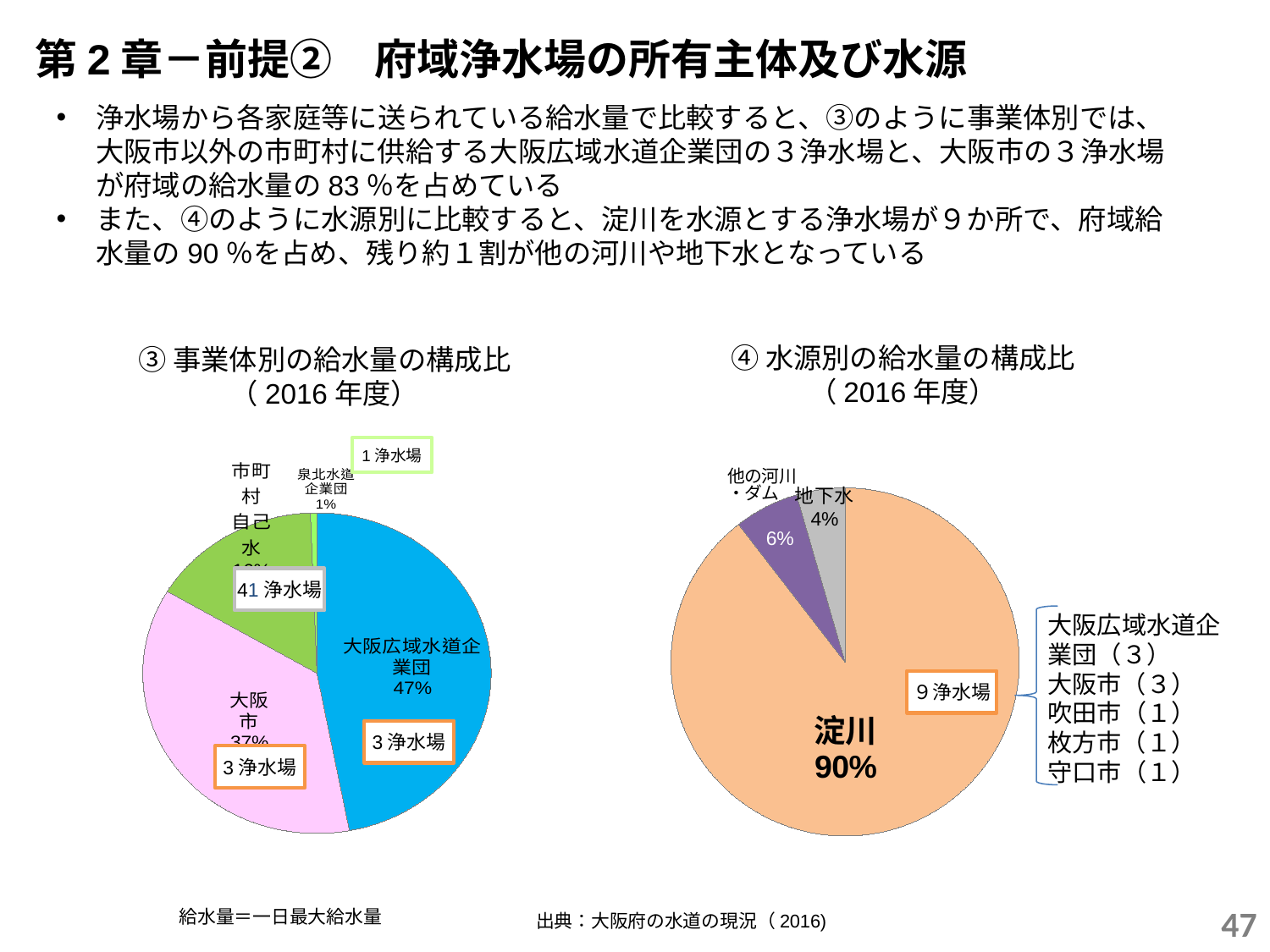

第2章－前提②　府域浄水場の所有主体及び水源
浄水場から各家庭等に送られている給水量で比較すると、③のように事業体別では、大阪市以外の市町村に供給する大阪広域水道企業団の３浄水場と、大阪市の３浄水場が府域の給水量の83％を占めている
また、④のように水源別に比較すると、淀川を水源とする浄水場が９か所で、府域給水量の90％を占め、残り約１割が他の河川や地下水となっている
④水源別の給水量の構成比
（2016年度）
③事業体別の給水量の構成比
（2016年度）

### Chart

| Category | 一日最大給水量 | 列1 |
|---|---|---|
| 大阪広域水道企業団 | 157.0 | None |
| 大阪市 | 122.0 | None |
| 市町村自己水 | 53.0 | None |
| 泉北水道
企業団 | 2.0 | None |

### Chart

| Category | 一日最大給水量 |
|---|---|
| 淀川 | 299.0 |
| 河川・ダム | 20.0 |
| 地下水 | 15.0 |
1浄水場
41浄水場
大阪広域水道企業団（３）
大阪市（３）
吹田市（１）
枚方市（１）
守口市（１）

９浄水場
3浄水場
3浄水場
47
給水量＝一日最大給水量
出典：大阪府の水道の現況（2016)